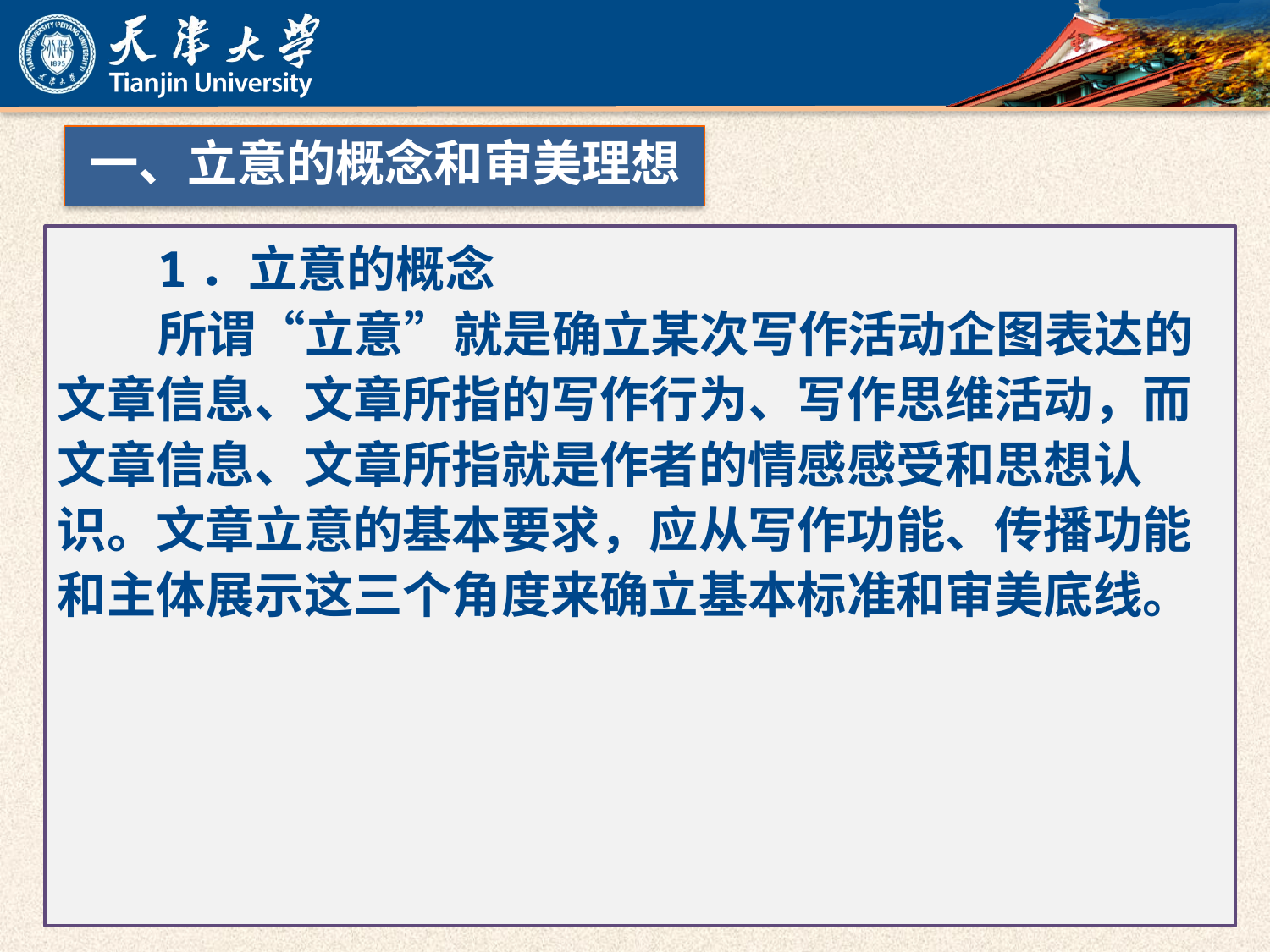

一、立意的概念和审美理想
1．立意的概念
所谓“立意”就是确立某次写作活动企图表达的文章信息、文章所指的写作行为、写作思维活动，而文章信息、文章所指就是作者的情感感受和思想认识。文章立意的基本要求，应从写作功能、传播功能和主体展示这三个角度来确立基本标准和审美底线。